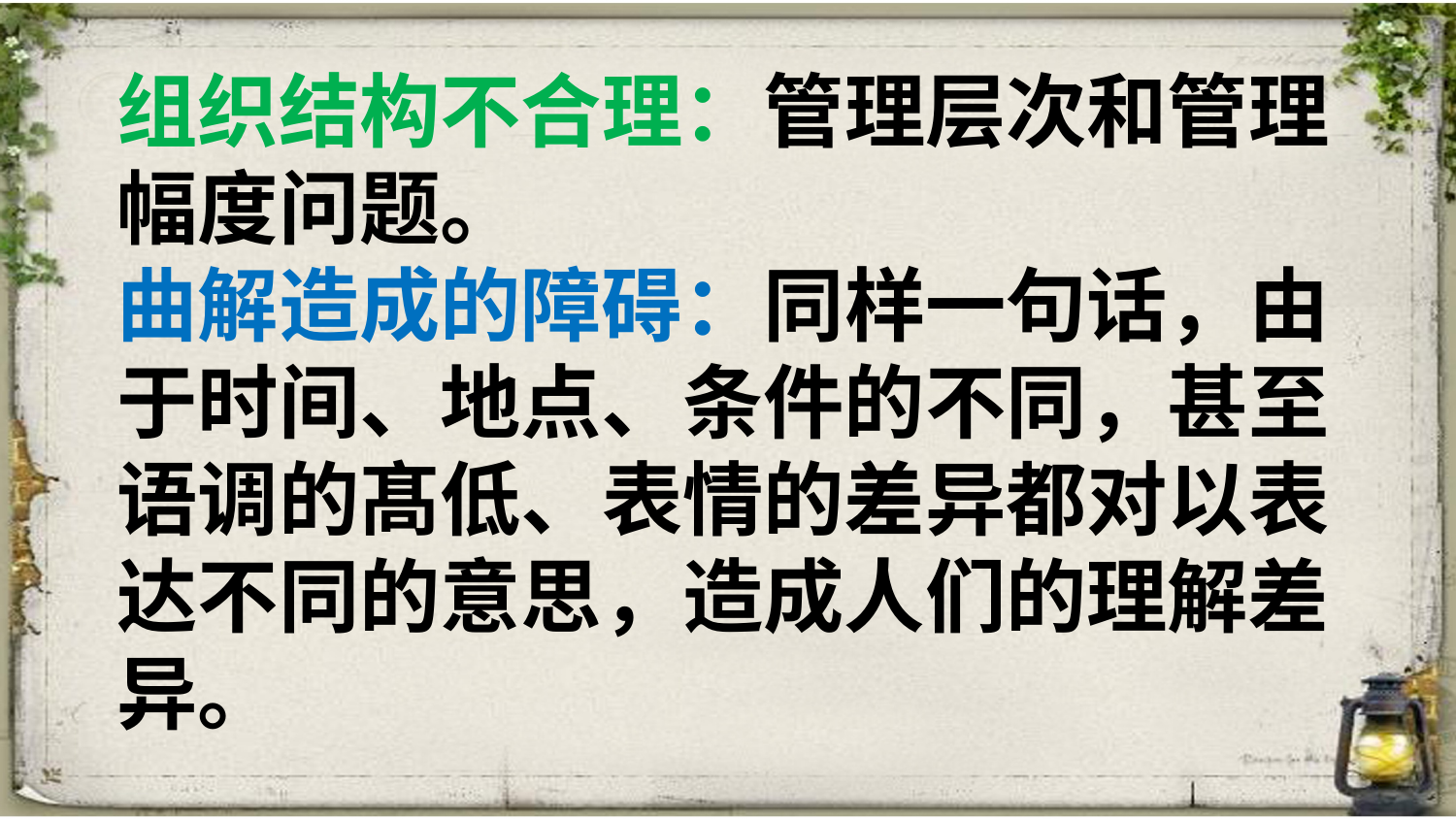

组织结构不合理：管理层次和管理幅度问题。
曲解造成的障碍：同样一句话，由于时间、地点、条件的不同，甚至语调的髙低、表情的差异都对以表达不同的意思，造成人们的理解差异。